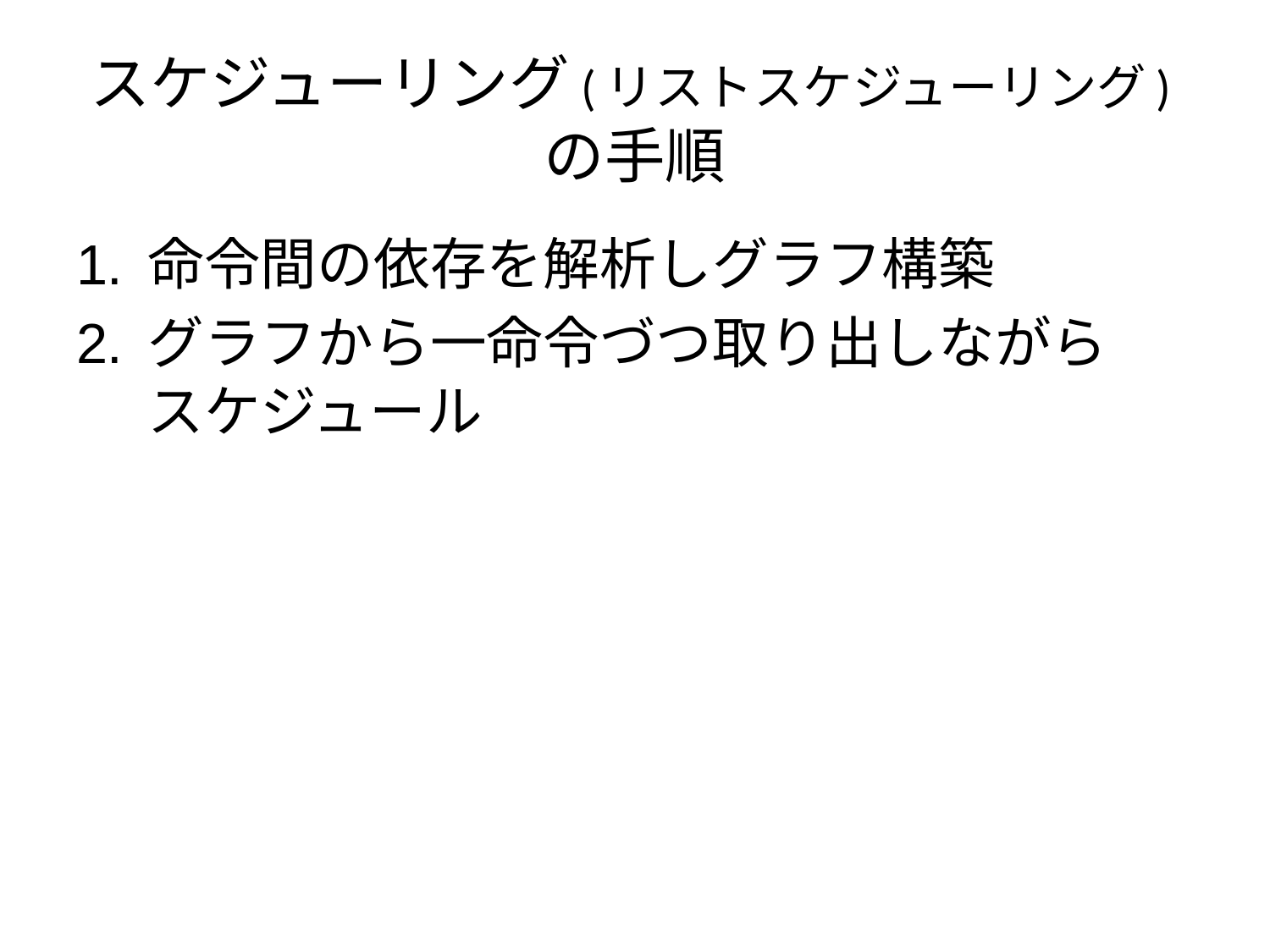

# スケジューリング(リストスケジューリング)の手順
命令間の依存を解析しグラフ構築
グラフから一命令づつ取り出しながら
スケジュール